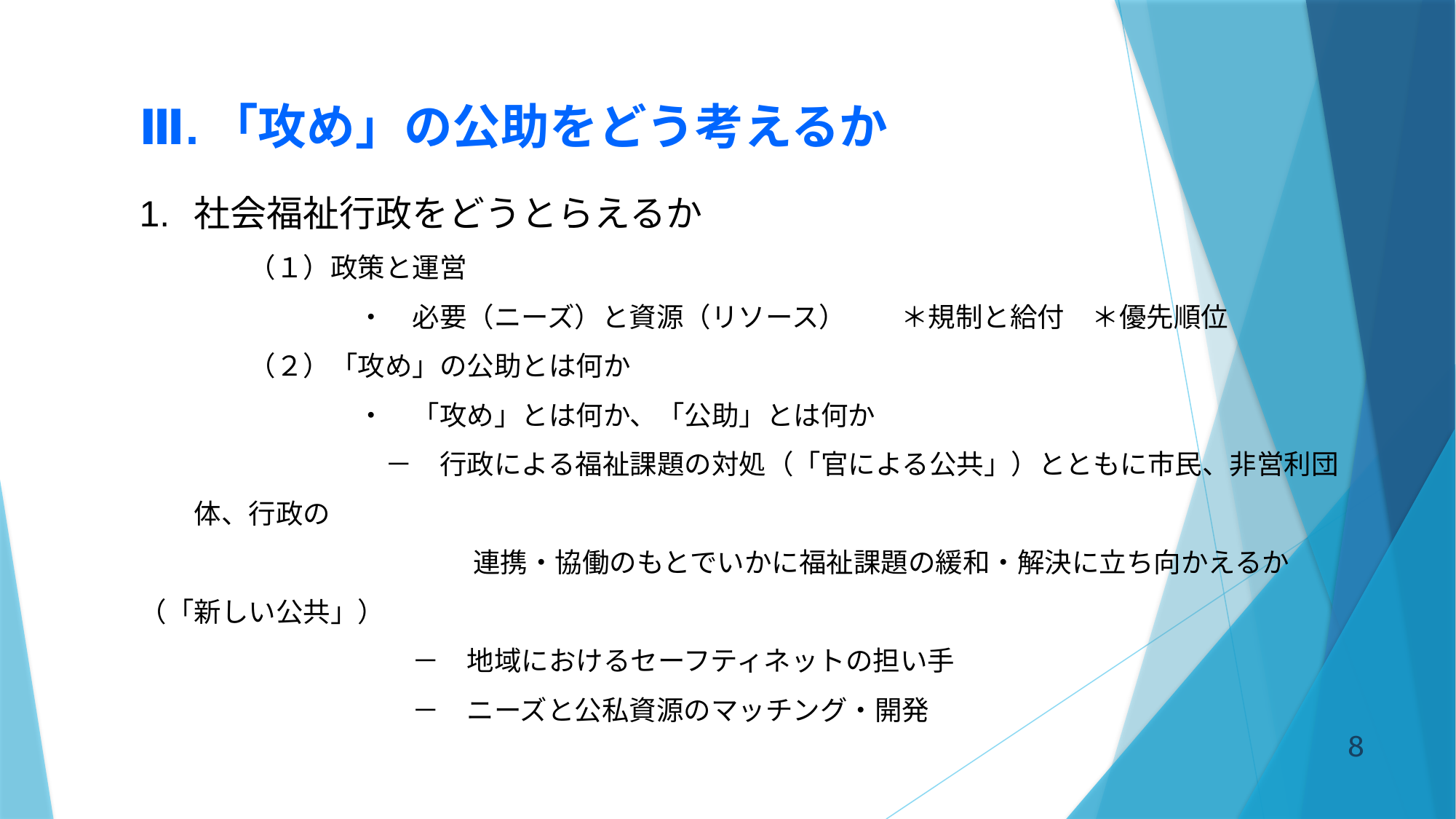

# Ⅲ.「攻め」の公助をどう考えるか
社会福祉行政をどうとらえるか
　　（１）政策と運営
　　　　　　・　必要（ニーズ）と資源（リソース）　　＊規制と給付　＊優先順位
　　（２）「攻め」の公助とは何か
　　　　　　・　「攻め」とは何か、「公助」とは何か
　　　　　　　－　行政による福祉課題の対処（「官による公共」）とともに市民、非営利団体、行政の
　　　　　　　　　　　　 連携・協働のもとでいかに福祉課題の緩和・解決に立ち向かえるか（「新しい公共」）
　　　　　　　　　　－　地域におけるセーフティネットの担い手
　　　　　　　　　　－　ニーズと公私資源のマッチング・開発

8